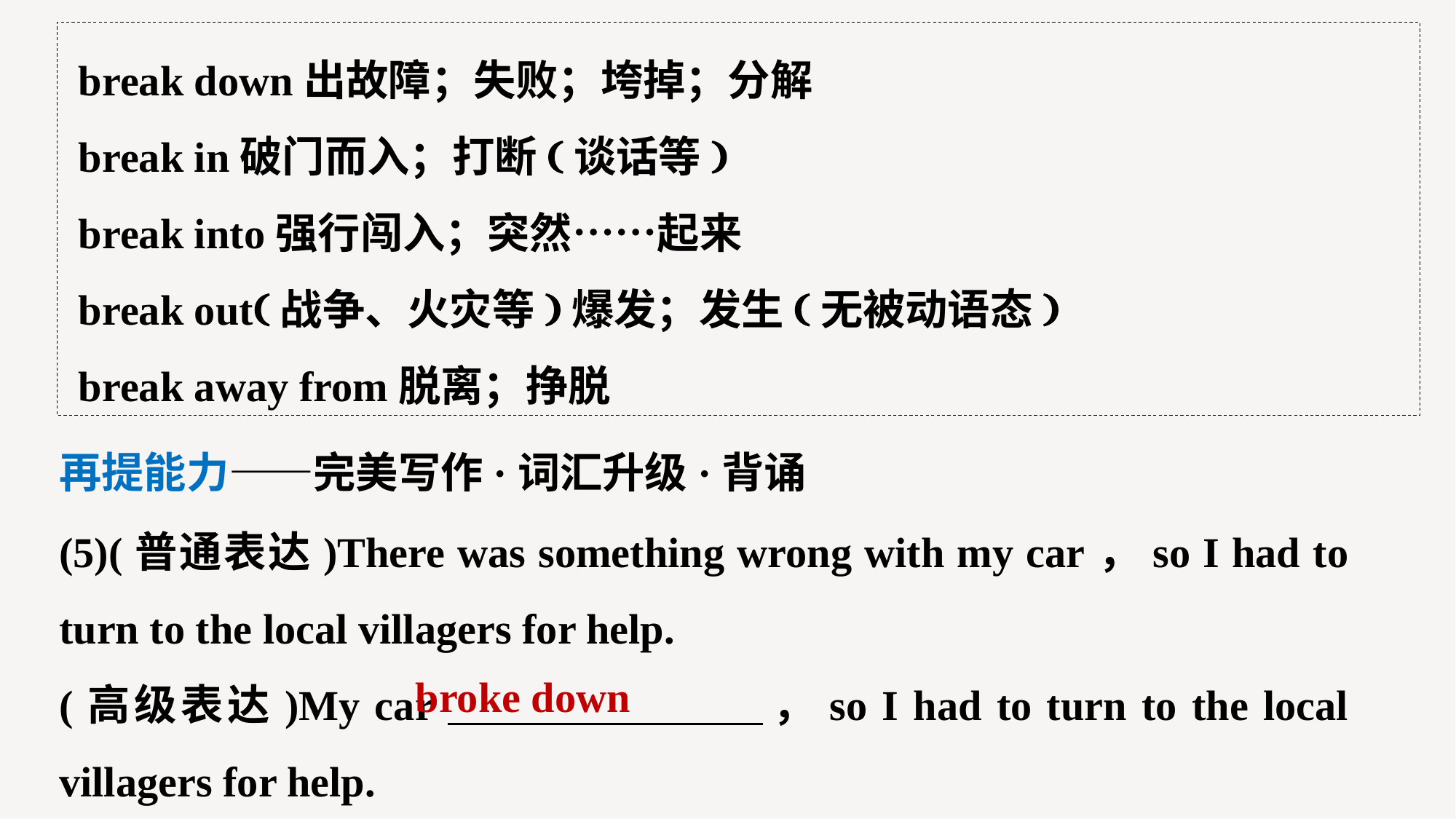

break down出故障；失败；垮掉；分解
break in破门而入；打断(谈话等)
break into强行闯入；突然……起来
break out(战争、火灾等)爆发；发生(无被动语态)
break away from脱离；挣脱
再提能力——完美写作·词汇升级·背诵
(5)(普通表达)There was something wrong with my car，so I had to turn to the local villagers for help.
(高级表达)My car                      ，so I had to turn to the local villagers for help.
broke down